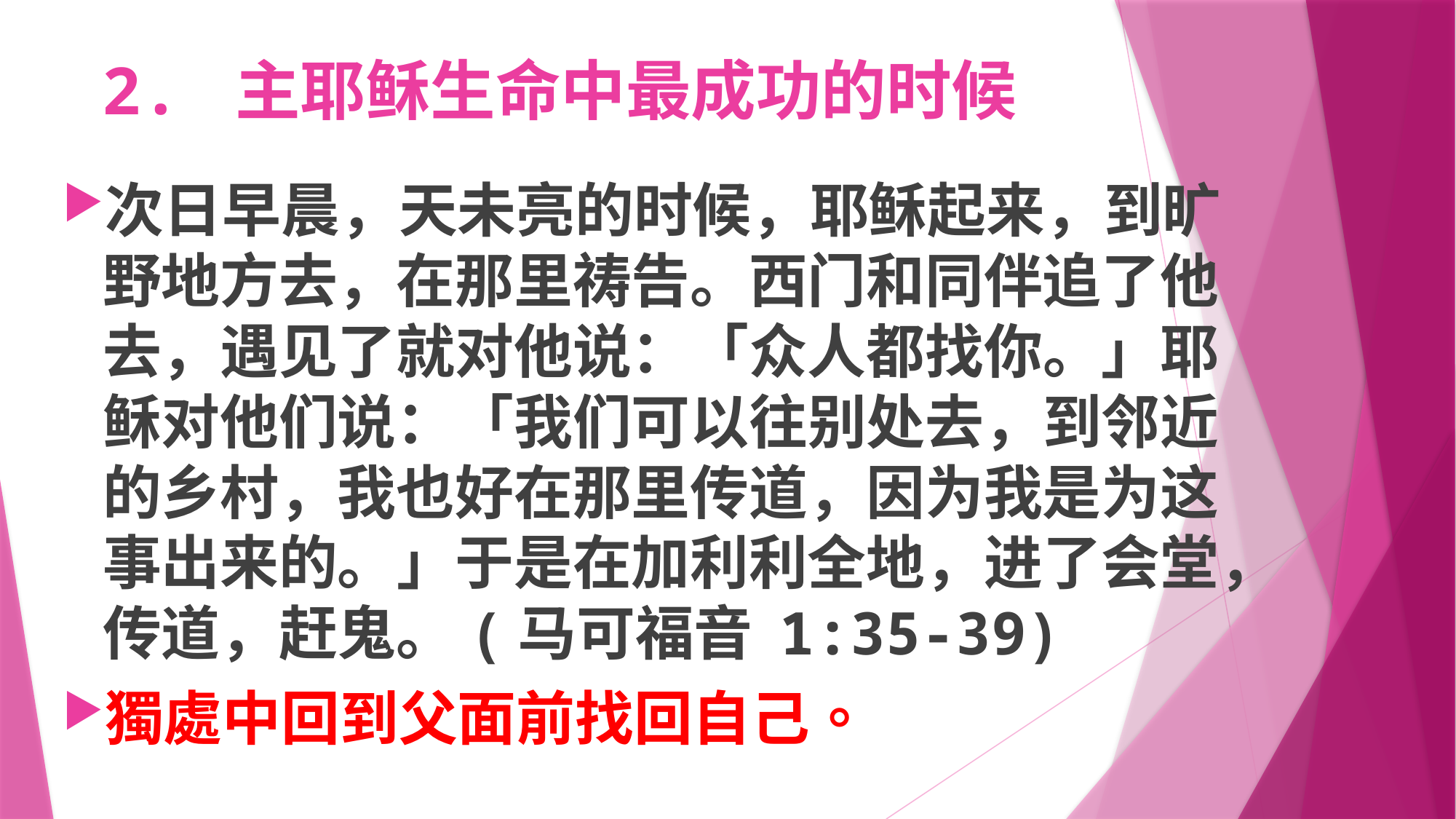

# 2. 主耶稣生命中最成功的时候
次日早晨，天未亮的时候，耶稣起来，到旷野地方去，在那里祷告。西门和同伴追了他去，遇见了就对他说：「众人都找你。」耶稣对他们说：「我们可以往别处去，到邻近的乡村，我也好在那里传道，因为我是为这事出来的。」于是在加利利全地，进了会堂，传道，赶鬼。(马可福音 1:35-39)
獨處中回到父面前找回自己。